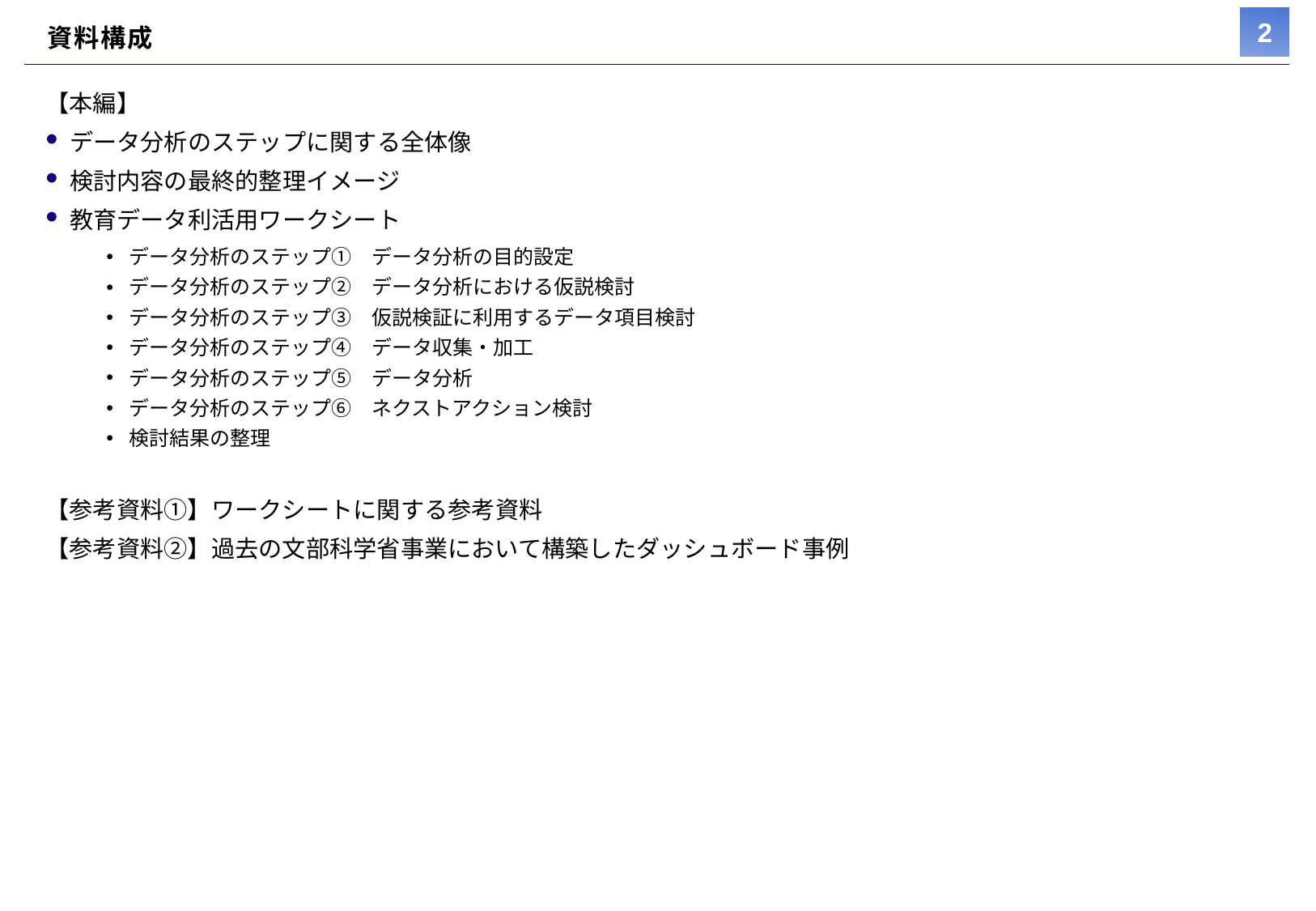

# 資料構成
【本編】
データ分析のステップに関する全体像
検討内容の最終的整理イメージ
教育データ利活用ワークシート
データ分析のステップ①　データ分析の目的設定
データ分析のステップ②　データ分析における仮説検討
データ分析のステップ③　仮説検証に利用するデータ項目検討
データ分析のステップ④　データ収集・加工
データ分析のステップ⑤　データ分析
データ分析のステップ⑥　ネクストアクション検討
検討結果の整理

【参考資料①】ワークシートに関する参考資料
【参考資料②】過去の文部科学省事業において構築したダッシュボード事例